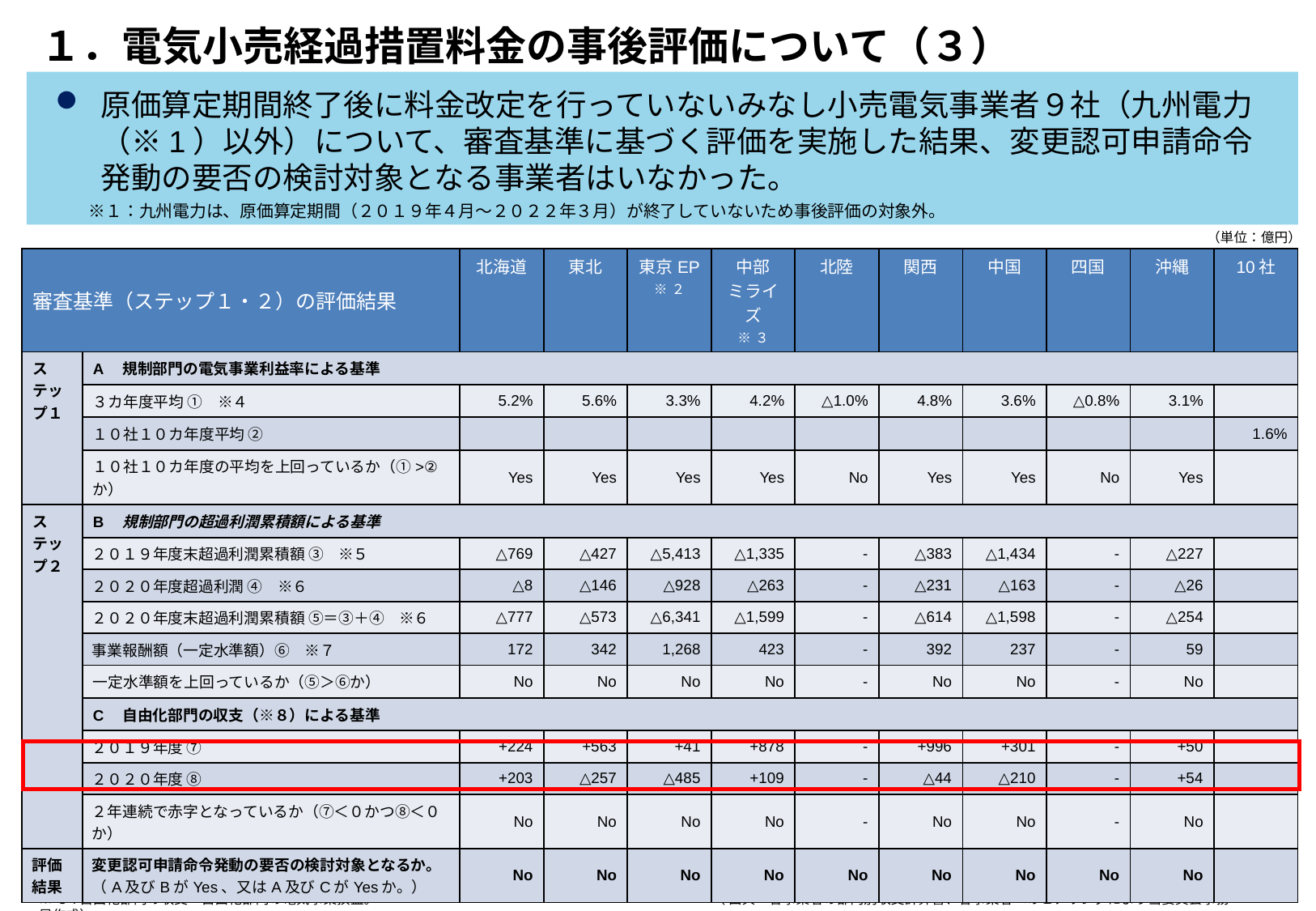

# １．電気小売経過措置料金の事後評価について（３）
原価算定期間終了後に料金改定を行っていないみなし小売電気事業者９社（九州電力（※1）以外）について、審査基準に基づく評価を実施した結果、変更認可申請命令発動の要否の検討対象となる事業者はいなかった。
　　※１：九州電力は、原価算定期間（２０１９年４月～２０２２年３月）が終了していないため事後評価の対象外。
（単位：億円）
| 審査基準（ステップ１・２）の評価結果 |  | 北海道 | 東北 | 東京EP ※２ | 中部 ミライズ ※３ | 北陸 | 関西 | 中国 | 四国 | 沖縄 | 10社 |
| --- | --- | --- | --- | --- | --- | --- | --- | --- | --- | --- | --- |
| ステップ１ | A　規制部門の電気事業利益率による基準 |  |  |  |  |  |  |  |  |  |  |
|  | ３カ年度平均 ①　※４ | 5.2% | 5.6% | 3.3% | 4.2% | △1.0% | 4.8% | 3.6% | △0.8% | 3.1% |  |
|  | １０社１０カ年度平均 ② |  |  |  |  |  |  |  |  |  | 1.6% |
|  | １０社１０カ年度の平均を上回っているか（①>②か） | Yes | Yes | Yes | Yes | No | Yes | Yes | No | Yes |  |
| ステップ２ | B　規制部門の超過利潤累積額による基準 |  |  |  |  |  |  |  |  |  |  |
|  | ２０１９年度末超過利潤累積額 ③　※５ | △769 | △427 | △5,413 | △1,335 | - | △383 | △1,434 | - | △227 |  |
|  | ２０２０年度超過利潤 ④　※６ | △8 | △146 | △928 | △263 | - | △231 | △163 | - | △26 |  |
|  | ２０２０年度末超過利潤累積額 ⑤＝③＋④　※６ | △777 | △573 | △6,341 | △1,599 | - | △614 | △1,598 | - | △254 |  |
|  | 事業報酬額（一定水準額）⑥　※７ | 172 | 342 | 1,268 | 423 | - | 392 | 237 | - | 59 |  |
|  | 一定水準額を上回っているか（⑤＞⑥か） | No | No | No | No | - | No | No | - | No |  |
|  | C　自由化部門の収支（※８）による基準 |  |  |  |  |  |  |  |  |  |  |
|  | ２０１９年度 ⑦ | +224 | +563 | +41 | +878 | - | +996 | +301 | - | +50 |  |
|  | ２０２０年度 ⑧ | +203 | △257 | △485 | +109 | - | △44 | △210 | - | +54 |  |
|  | ２年連続で赤字となっているか（⑦＜０かつ⑧＜０か） | No | No | No | No | - | No | No | - | No |  |
| 評価結果 | 変更認可申請命令発動の要否の検討対象となるか。 （A及びBがYes、又はA及びCがYesか。） | No | No | No | No | No | No | No | No | No |  |
|  |
| --- |
※２:2015年度以前は旧東京電力の数値、2016年度以降は東京電力エナジーパートナーの数値を基に算出。
※３:2019年度以前は旧中部電力の数値。2020年度以降は中部電力ミライズの数値を元に算出。
※４:各年度の規制部門の電気事業利益率（％）の単純平均。2018年4月から2021年3月までの3年間。
※５:2015年度までの超過利潤累積額のうち旧選択約款部分を除いた金額。
※６:関西電力については超過契約額（約0.01億円）を当期超過利潤及び当期末超過利潤累積額に反映（減算）済み。他社は該当なし。（詳細はスライド６を参照）
※７:規制部門（特定小売供給約款に係る分に限る）に相当する事業報酬額。
※８:自由化部門の収支：自由化部門の電気事業損益。　　　　　　　　　　　　　　            　　                           （ 出典：各事業者の部門別収支計算書、各事業者へのヒアリングにより当委員会事務局作成）